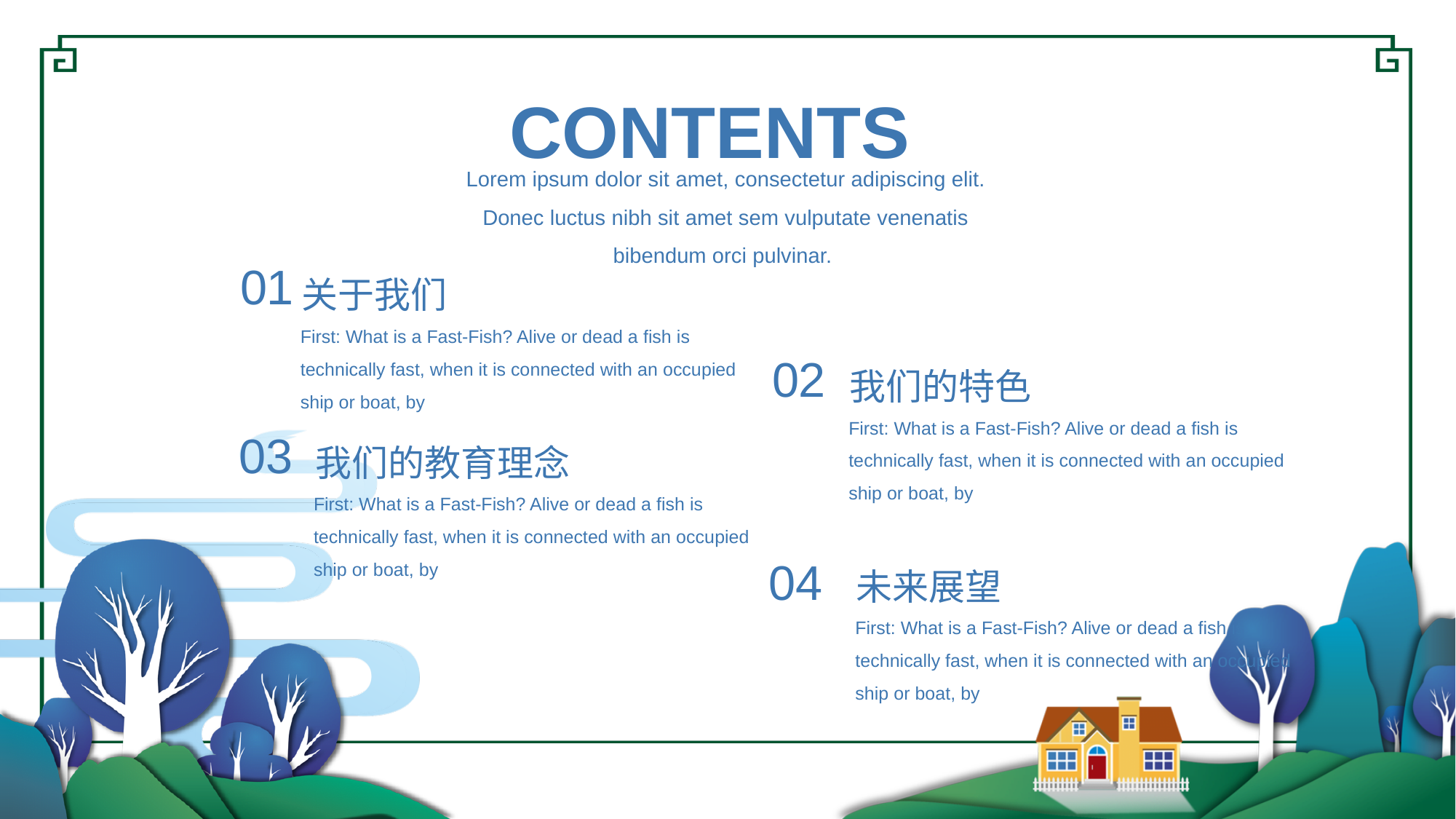

CONTENTS
Lorem ipsum dolor sit amet, consectetur adipiscing elit. Donec luctus nibh sit amet sem vulputate venenatis bibendum orci pulvinar.
关于我们
01
First: What is a Fast-Fish? Alive or dead a fish is technically fast, when it is connected with an occupied ship or boat, by
我们的特色
02
First: What is a Fast-Fish? Alive or dead a fish is technically fast, when it is connected with an occupied ship or boat, by
我们的教育理念
03
First: What is a Fast-Fish? Alive or dead a fish is technically fast, when it is connected with an occupied ship or boat, by
未来展望
04
First: What is a Fast-Fish? Alive or dead a fish is technically fast, when it is connected with an occupied ship or boat, by